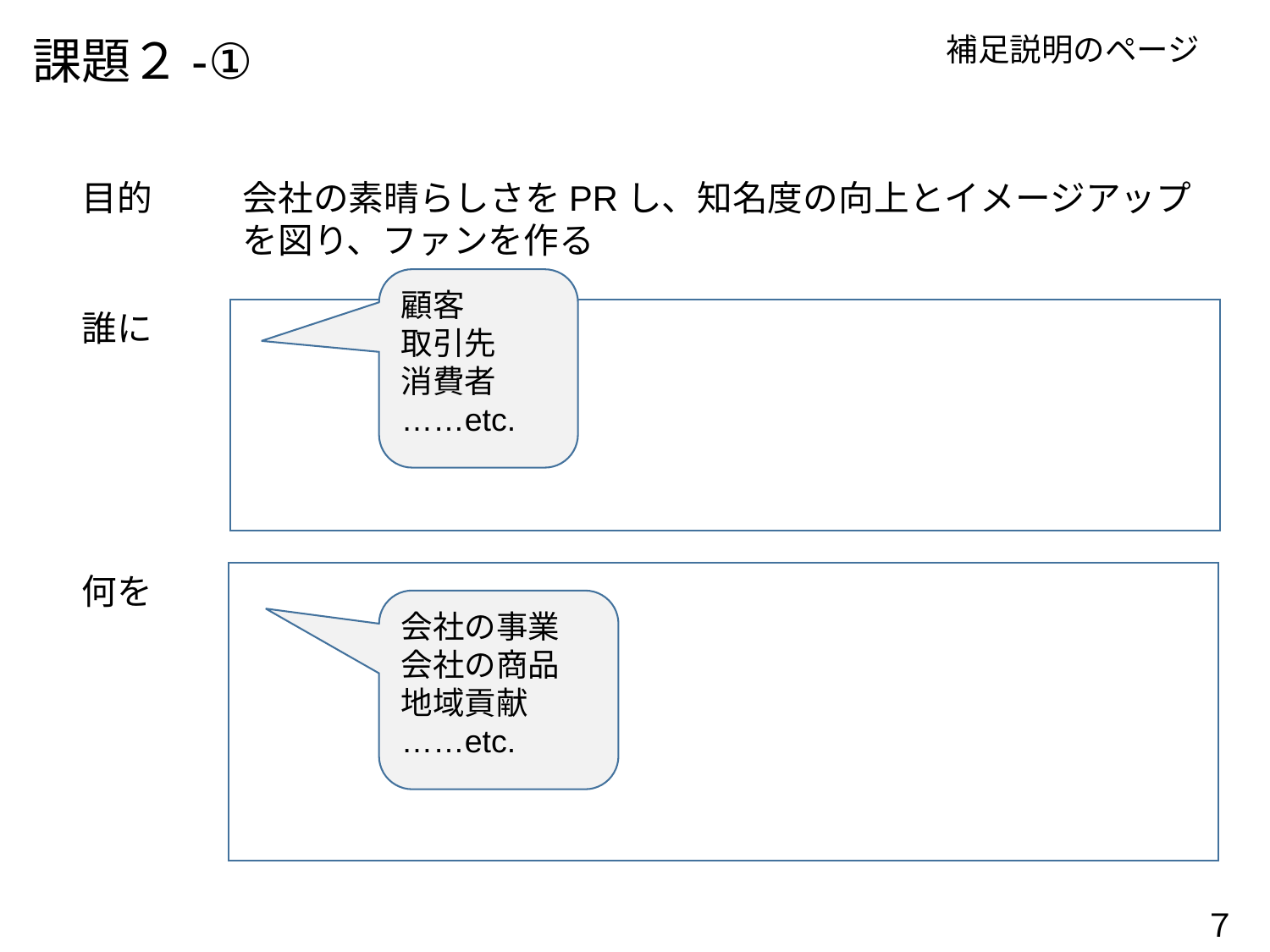

課題２-①
補足説明のページ
目的
会社の素晴らしさをPRし、知名度の向上とイメージアップを図り、ファンを作る
顧客
取引先
消費者
……etc.

誰に
何を

会社の事業
会社の商品
地域貢献
……etc.
７